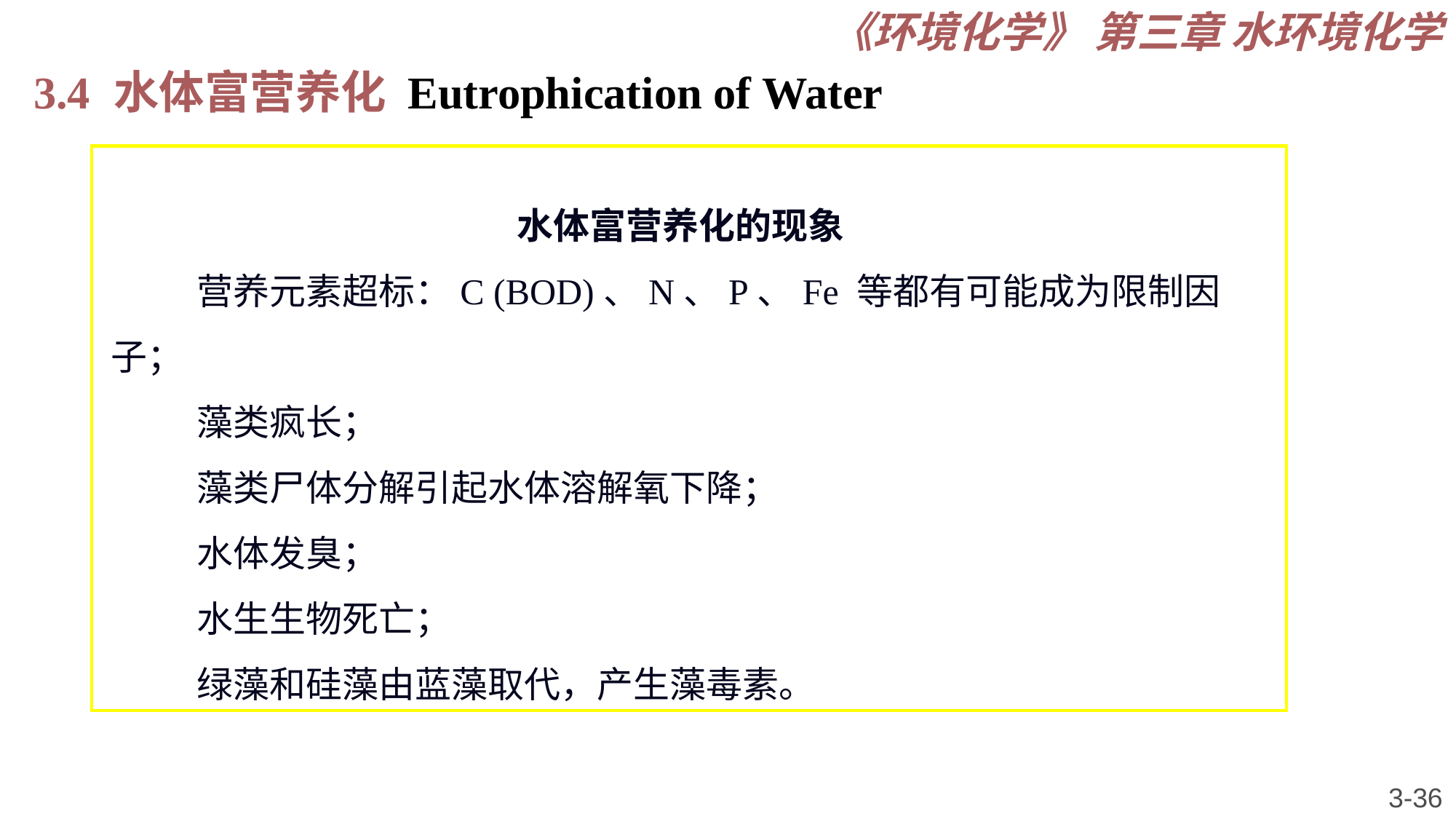

《环境化学》 第三章 水环境化学
3.4 水体富营养化 Eutrophication of Water

水体富营养化的现象
营养元素超标：C (BOD)、N、P、Fe 等都有可能成为限制因子；
藻类疯长；
藻类尸体分解引起水体溶解氧下降；
水体发臭；
水生生物死亡；
绿藻和硅藻由蓝藻取代，产生藻毒素。
3-36